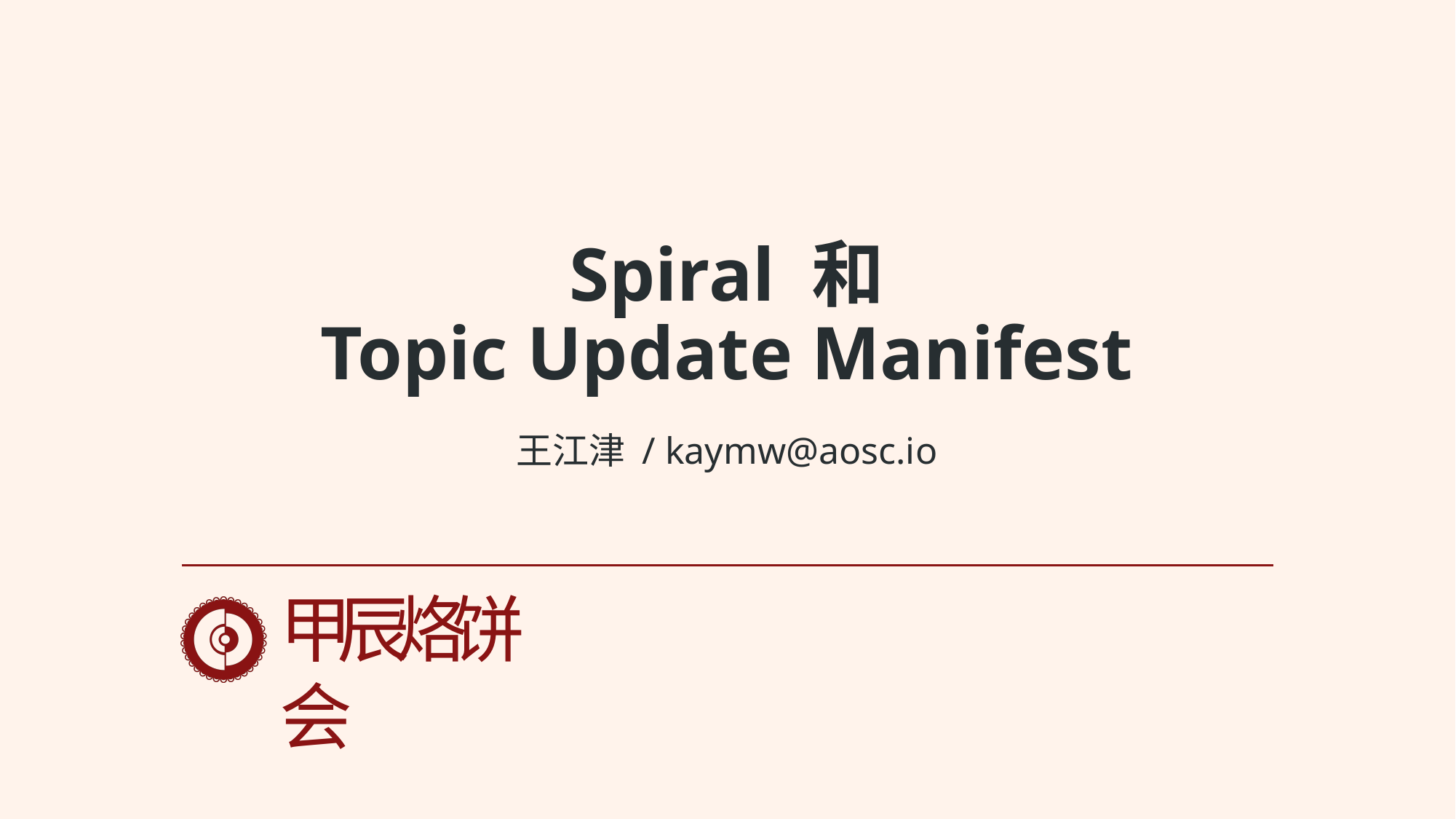

# Spiral 和 Topic Update Manifest
王江津 / kaymw@aosc.io